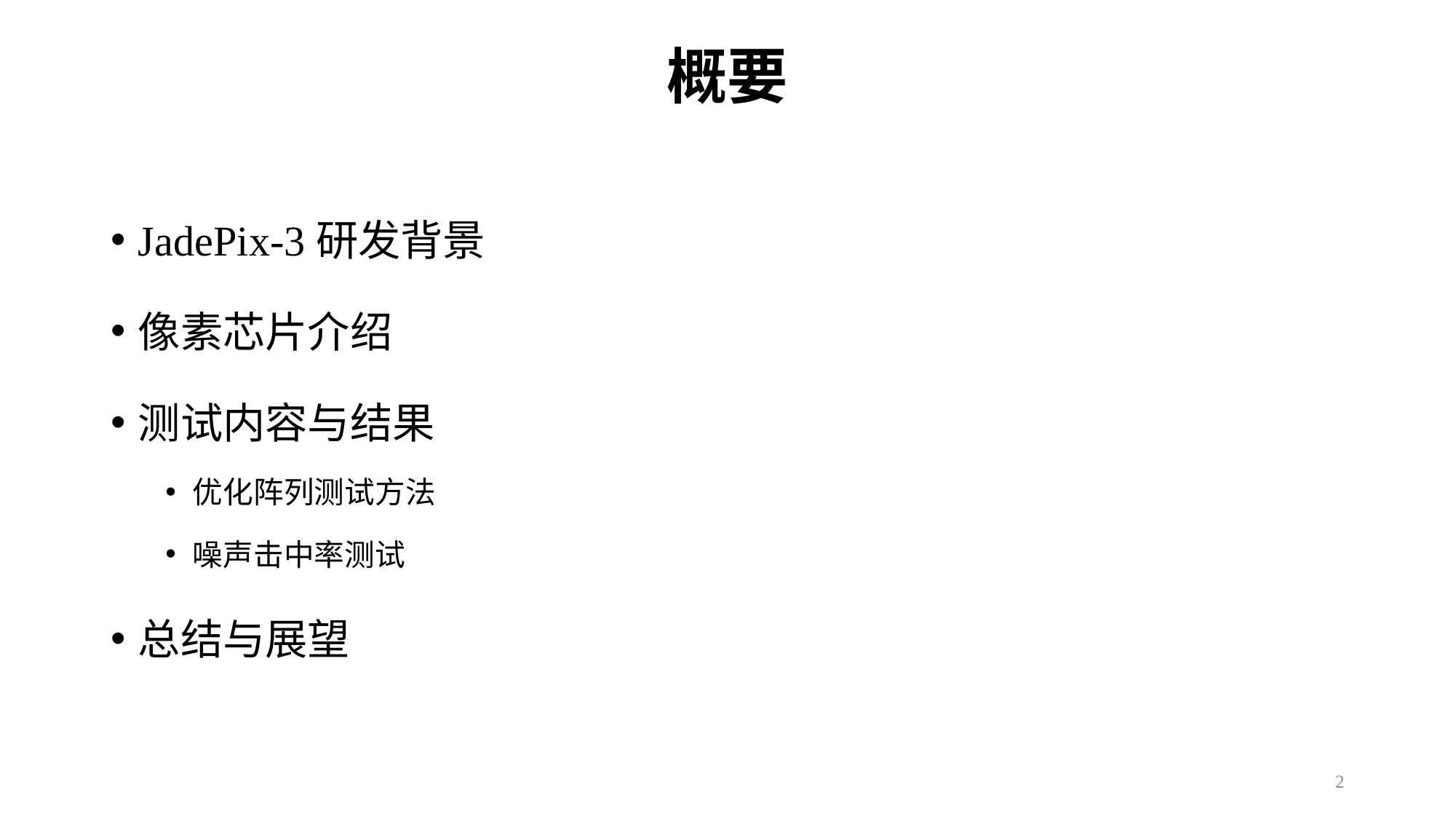

# 概要
JadePix-3研发背景
像素芯片介绍
测试内容与结果
优化阵列测试方法
噪声击中率测试
总结与展望
2